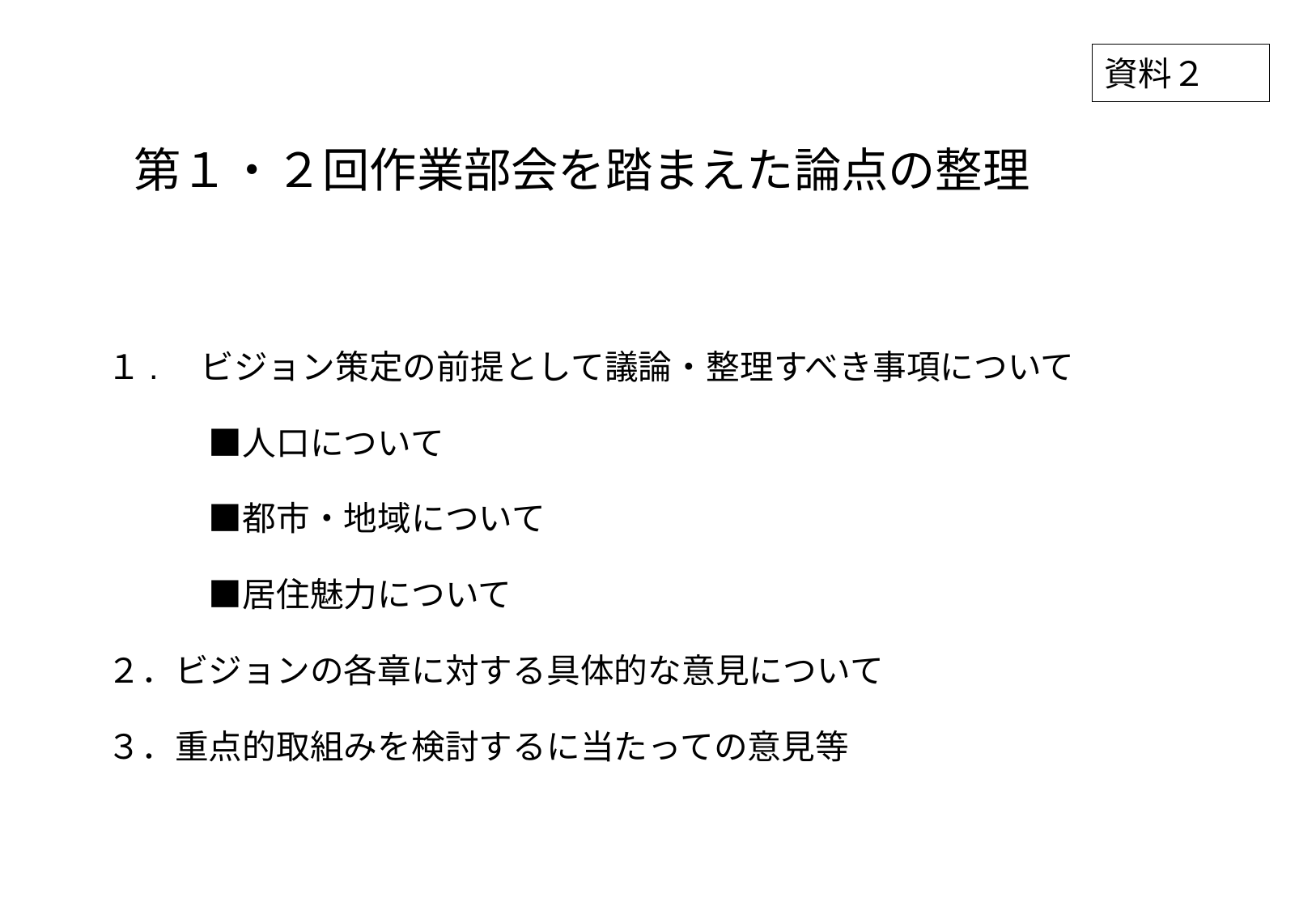

資料２
第１・２回作業部会を踏まえた論点の整理
１.　ビジョン策定の前提として議論・整理すべき事項について
　　　■人口について
　　　■都市・地域について
　　　■居住魅力について
２．ビジョンの各章に対する具体的な意見について
３．重点的取組みを検討するに当たっての意見等